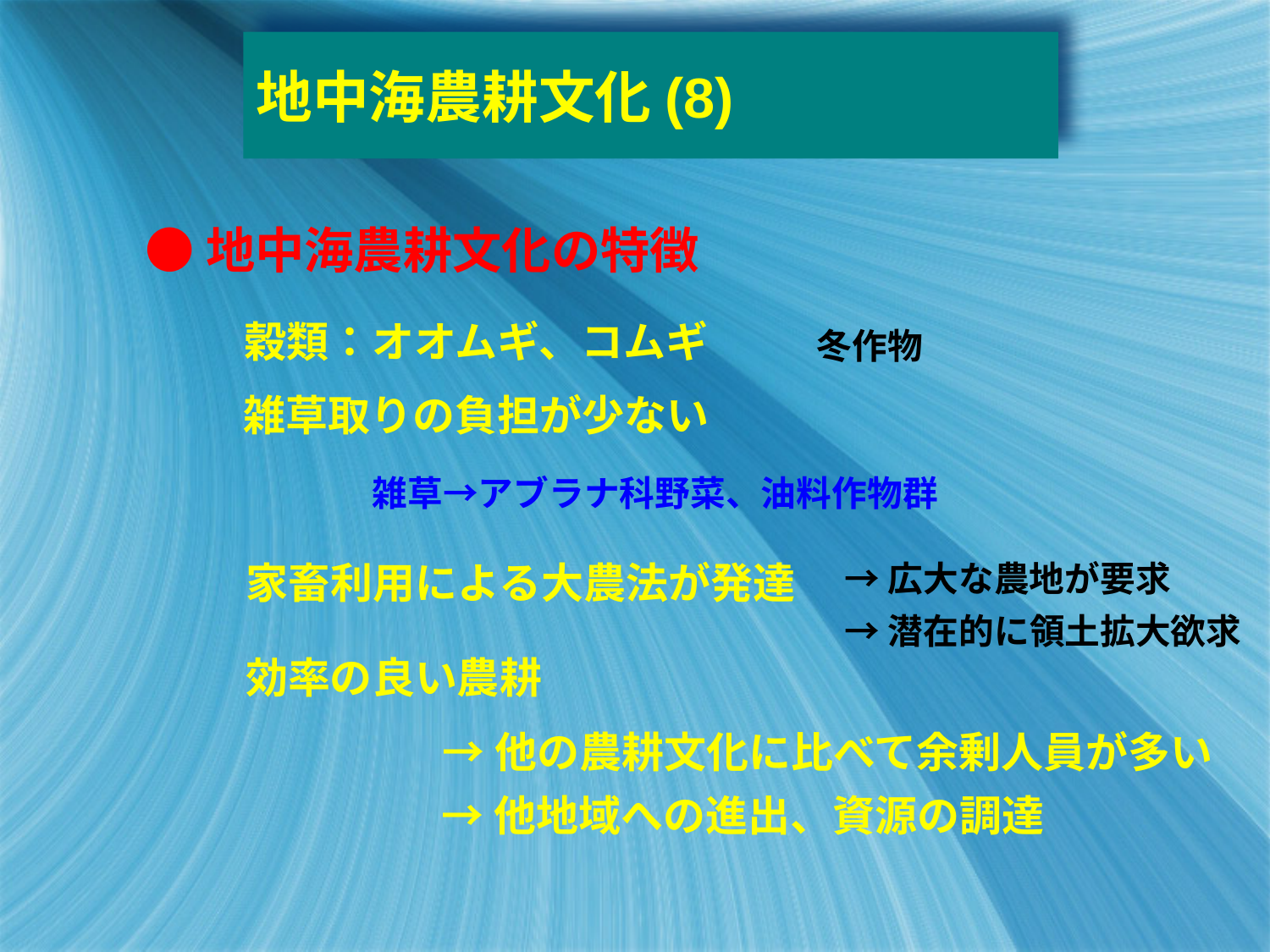

# 地中海農耕文化(8)
●地中海農耕文化の特徴
穀類：オオムギ、コムギ
冬作物
雑草取りの負担が少ない
雑草→アブラナ科野菜、油料作物群
家畜利用による大農法が発達
→広大な農地が要求
→潜在的に領土拡大欲求
効率の良い農耕
→他の農耕文化に比べて余剰人員が多い
→他地域への進出、資源の調達